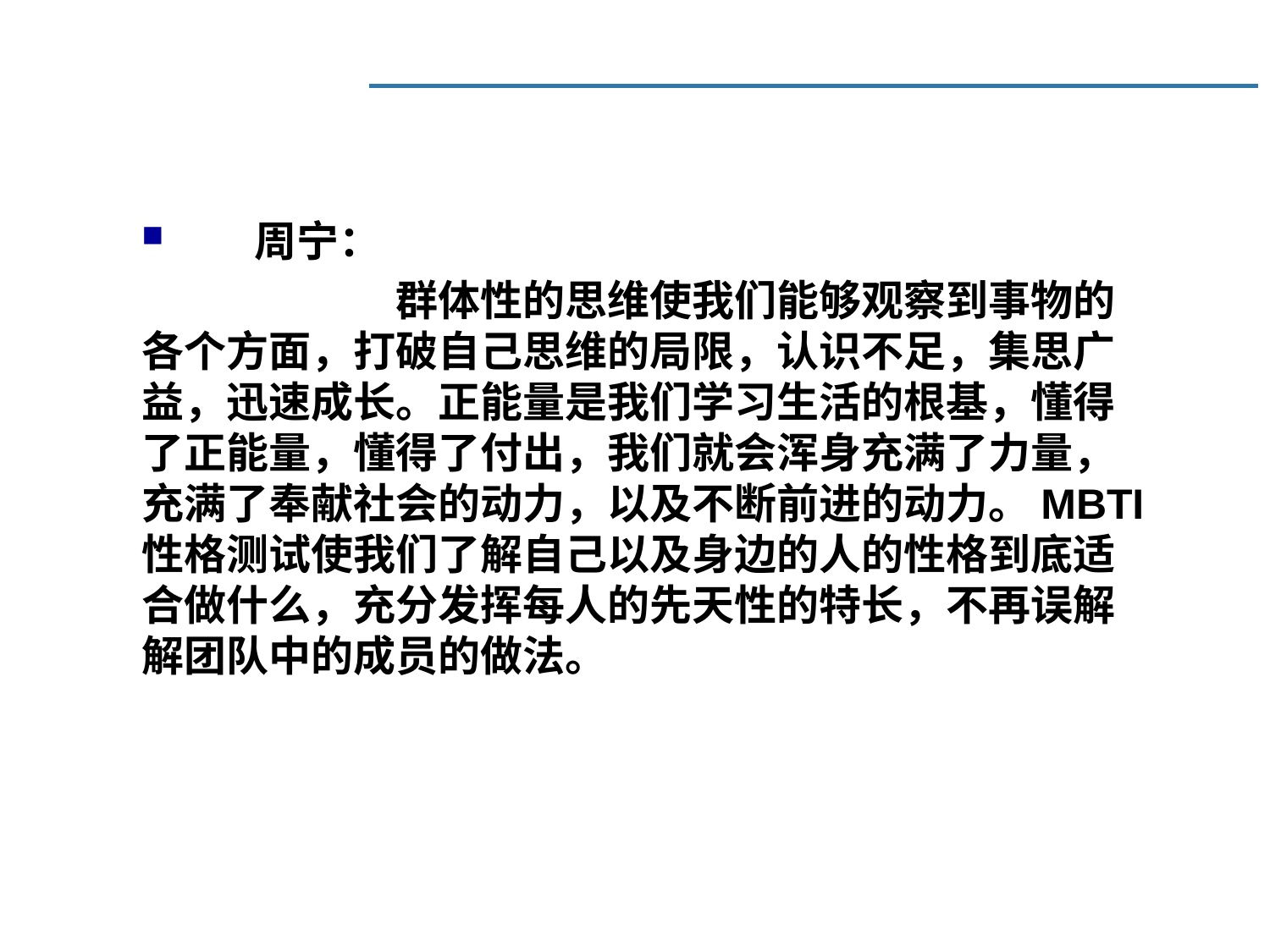

周宁：
		群体性的思维使我们能够观察到事物的各个方面，打破自己思维的局限，认识不足，集思广益，迅速成长。正能量是我们学习生活的根基，懂得了正能量，懂得了付出，我们就会浑身充满了力量，充满了奉献社会的动力，以及不断前进的动力。MBTI性格测试使我们了解自己以及身边的人的性格到底适合做什么，充分发挥每人的先天性的特长，不再误解解团队中的成员的做法。